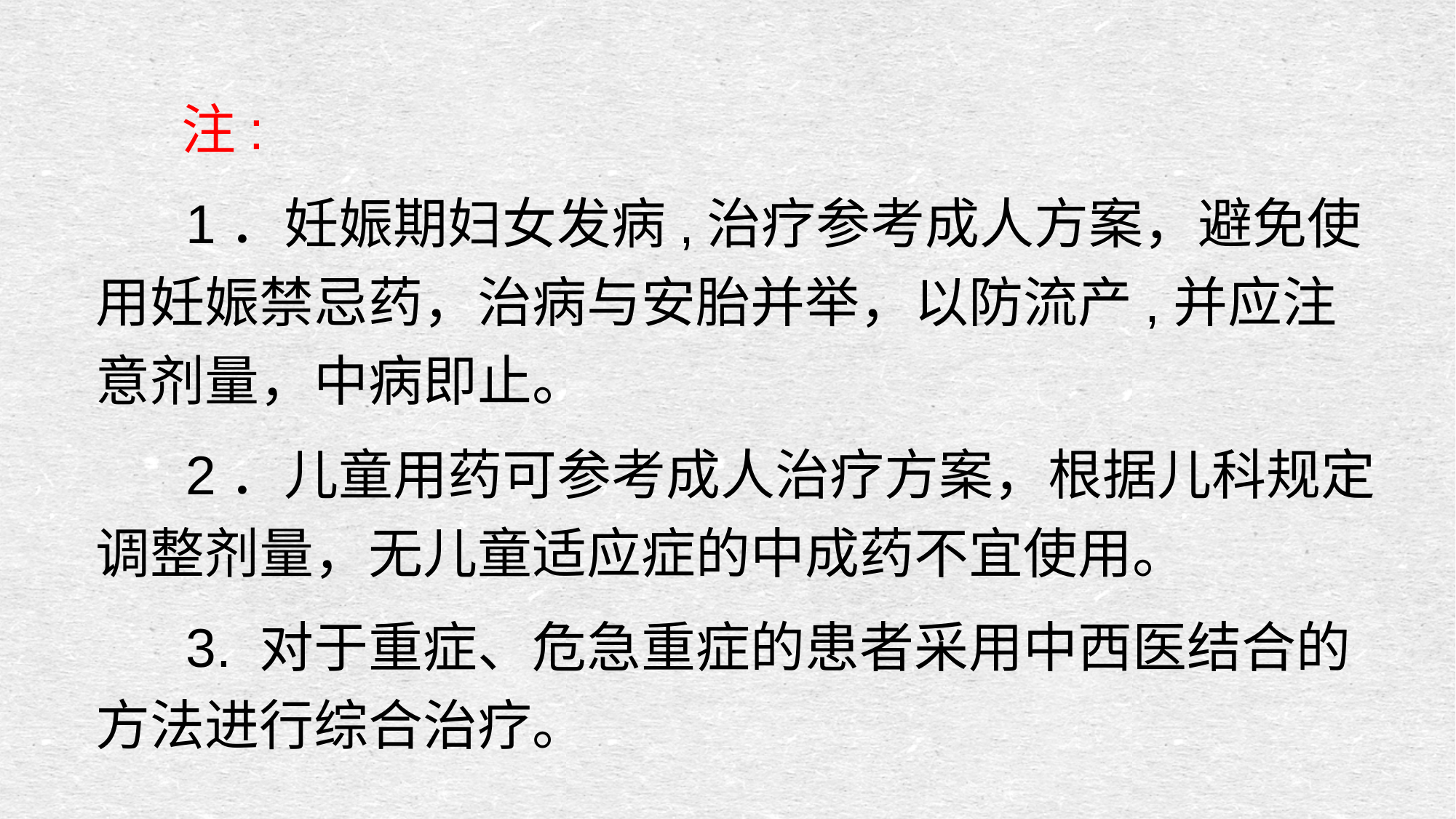

注:
      1．妊娠期妇女发病,治疗参考成人方案，避免使用妊娠禁忌药，治病与安胎并举，以防流产,并应注意剂量，中病即止。
      2．儿童用药可参考成人治疗方案，根据儿科规定调整剂量，无儿童适应症的中成药不宜使用。
      3. 对于重症、危急重症的患者采用中西医结合的方法进行综合治疗。